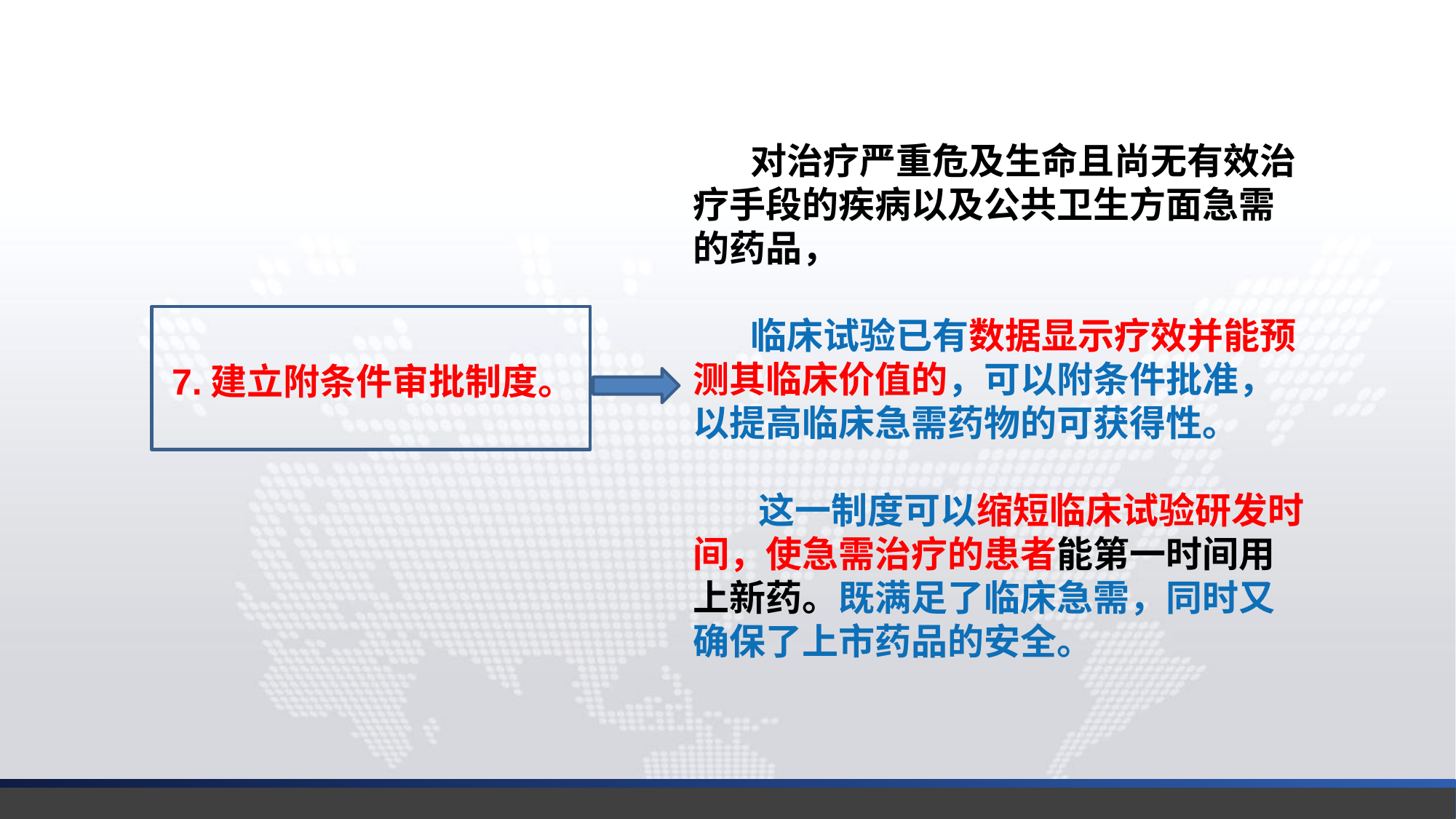

对治疗严重危及生命且尚无有效治疗手段的疾病以及公共卫生方面急需的药品，

      临床试验已有数据显示疗效并能预测其临床价值的，可以附条件批准，以提高临床急需药物的可获得性。

       这一制度可以缩短临床试验研发时间，使急需治疗的患者能第一时间用上新药。既满足了临床急需，同时又确保了上市药品的安全。

7.建立附条件审批制度。

延时符